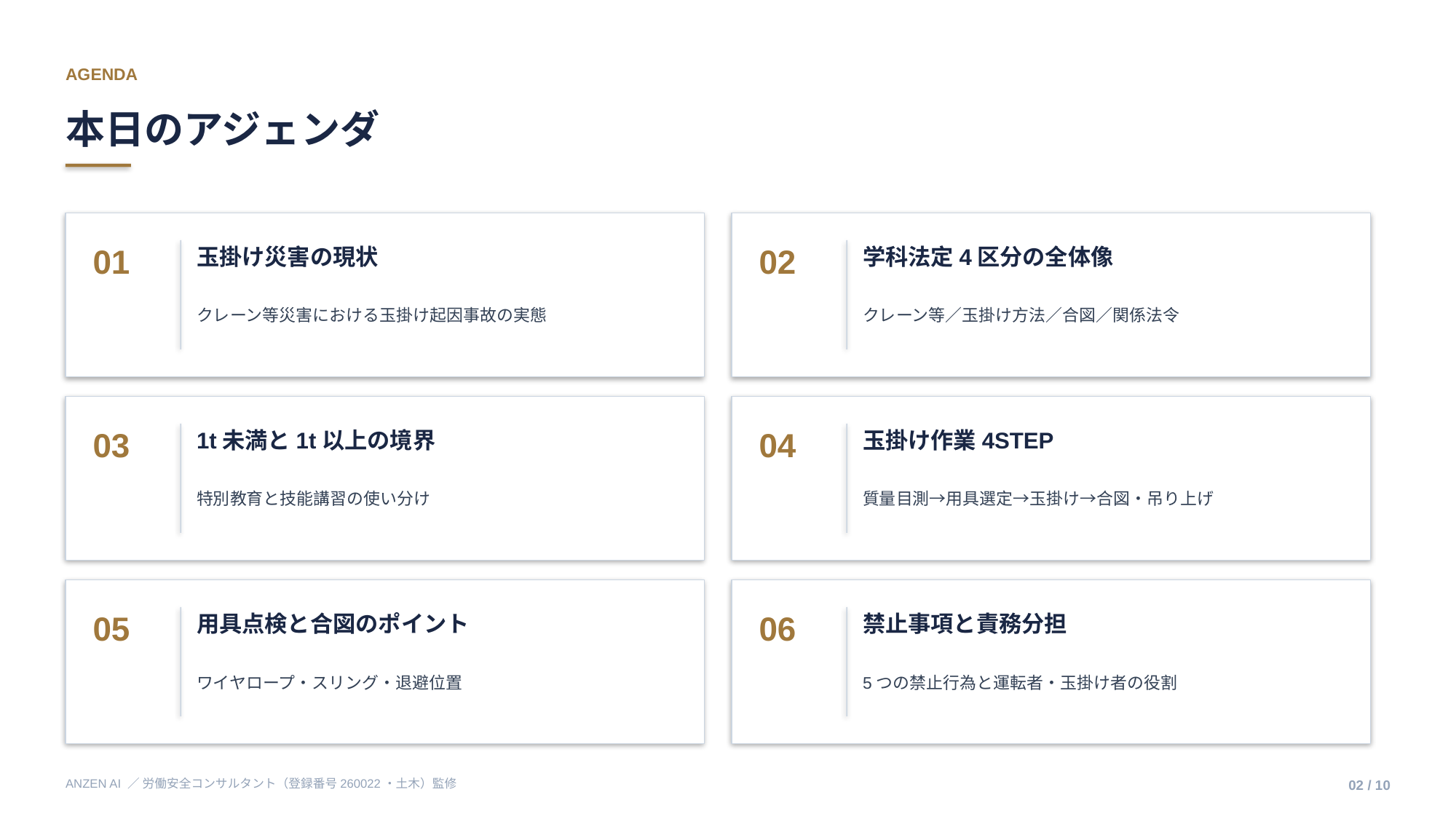

AGENDA
本日のアジェンダ

01
02
玉掛け災害の現状
学科法定4区分の全体像

クレーン等災害における玉掛け起因事故の実態
クレーン等／玉掛け方法／合図／関係法令

03
04
1t未満と1t以上の境界
玉掛け作業4STEP

特別教育と技能講習の使い分け
質量目測→用具選定→玉掛け→合図・吊り上げ

05
06
用具点検と合図のポイント
禁止事項と責務分担

ワイヤロープ・スリング・退避位置
5つの禁止行為と運転者・玉掛け者の役割
ANZEN AI ／ 労働安全コンサルタント（登録番号260022・土木）監修
02 / 10